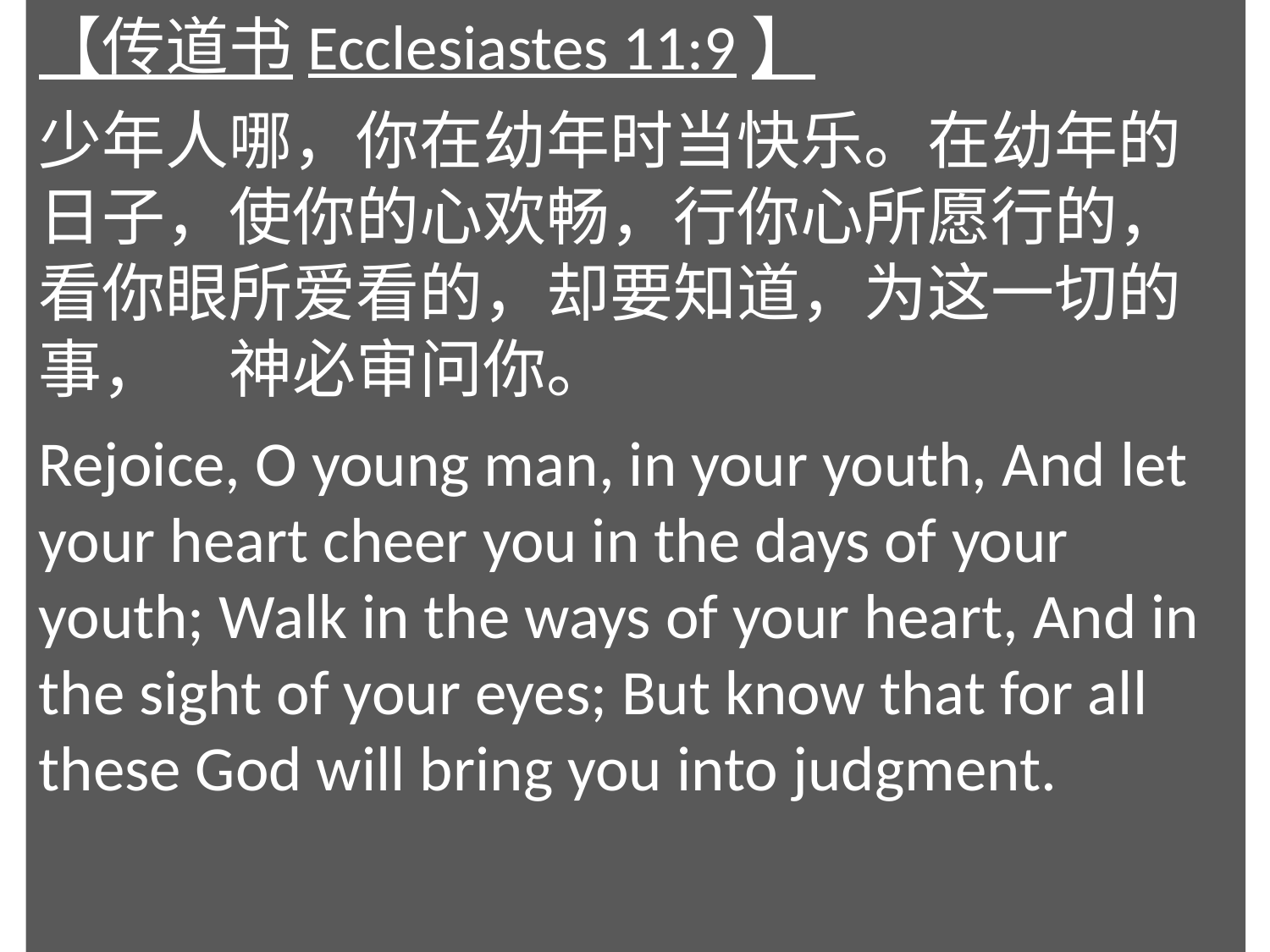

【传道书Ecclesiastes 11:9】
少年人哪，你在幼年时当快乐。在幼年的日子，使你的心欢畅，行你心所愿行的，看你眼所爱看的，却要知道，为这一切的事，　神必审问你。
Rejoice, O young man, in your youth, And let your heart cheer you in the days of your youth; Walk in the ways of your heart, And in the sight of your eyes; But know that for all these God will bring you into judgment.